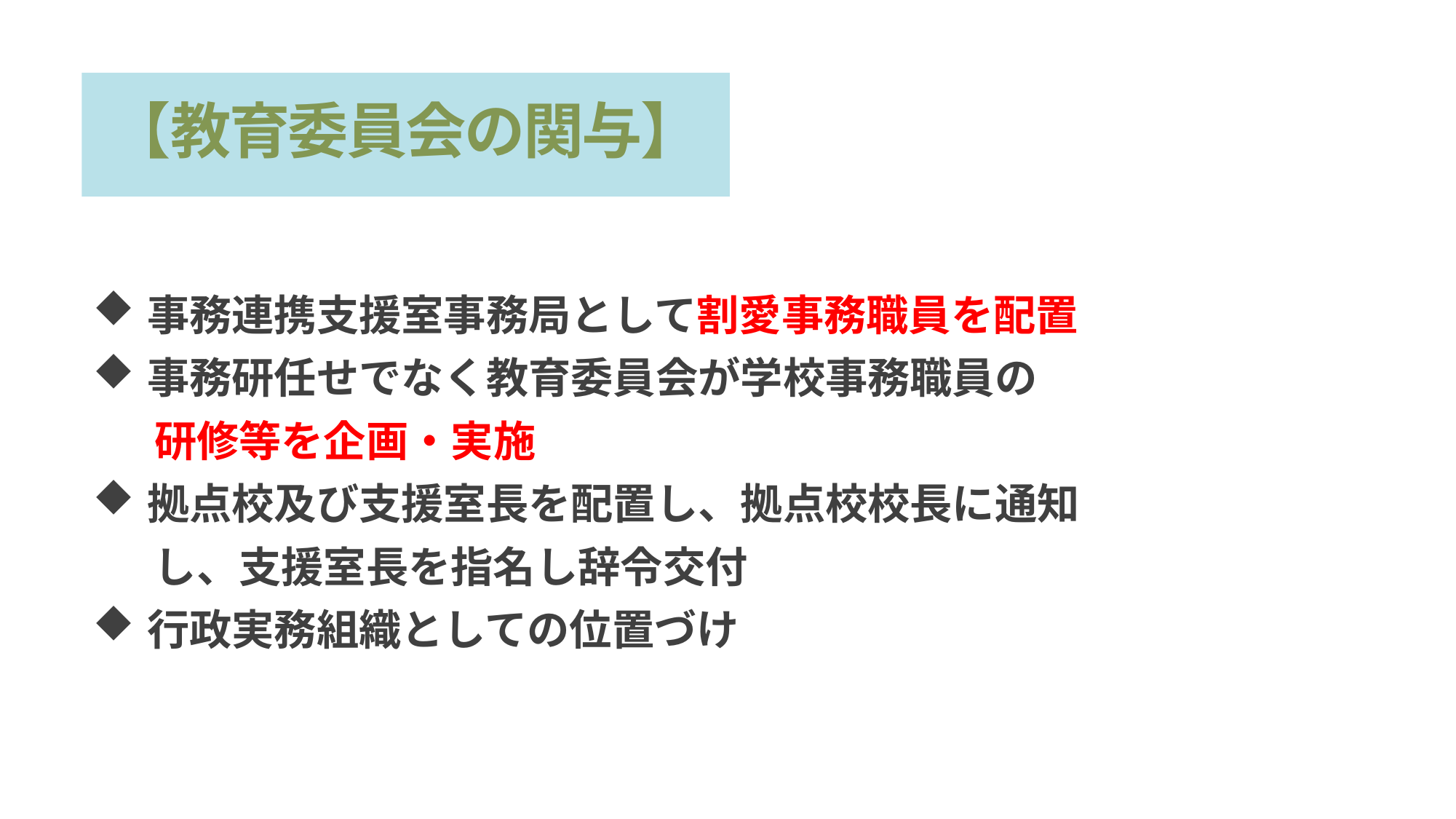

# 【教育委員会の関与】
事務連携支援室事務局として割愛事務職員を配置
事務研任せでなく教育委員会が学校事務職員の
　  研修等を企画・実施
拠点校及び支援室長を配置し、拠点校校長に通知
　  し、支援室長を指名し辞令交付
行政実務組織としての位置づけ